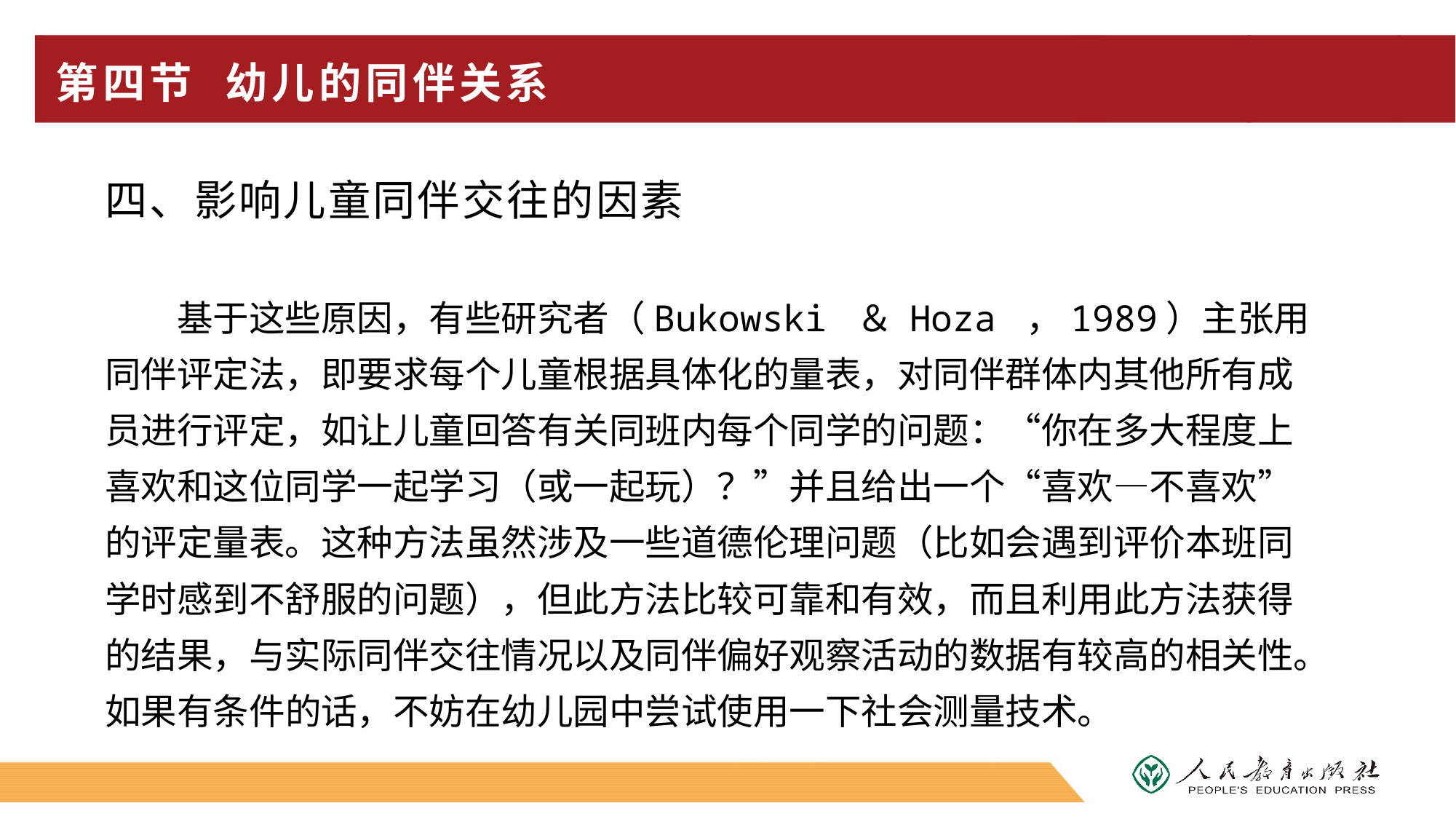

# 第四节  幼儿的同伴关系
四、影响儿童同伴交往的因素
基于这些原因，有些研究者（Bukowski ＆ Hoza ，1989）主张用同伴评定法，即要求每个儿童根据具体化的量表，对同伴群体内其他所有成员进行评定，如让儿童回答有关同班内每个同学的问题：“你在多大程度上喜欢和这位同学一起学习（或一起玩）？”并且给出一个“喜欢—不喜欢”的评定量表。这种方法虽然涉及一些道德伦理问题（比如会遇到评价本班同学时感到不舒服的问题），但此方法比较可靠和有效，而且利用此方法获得的结果，与实际同伴交往情况以及同伴偏好观察活动的数据有较高的相关性。如果有条件的话，不妨在幼儿园中尝试使用一下社会测量技术。